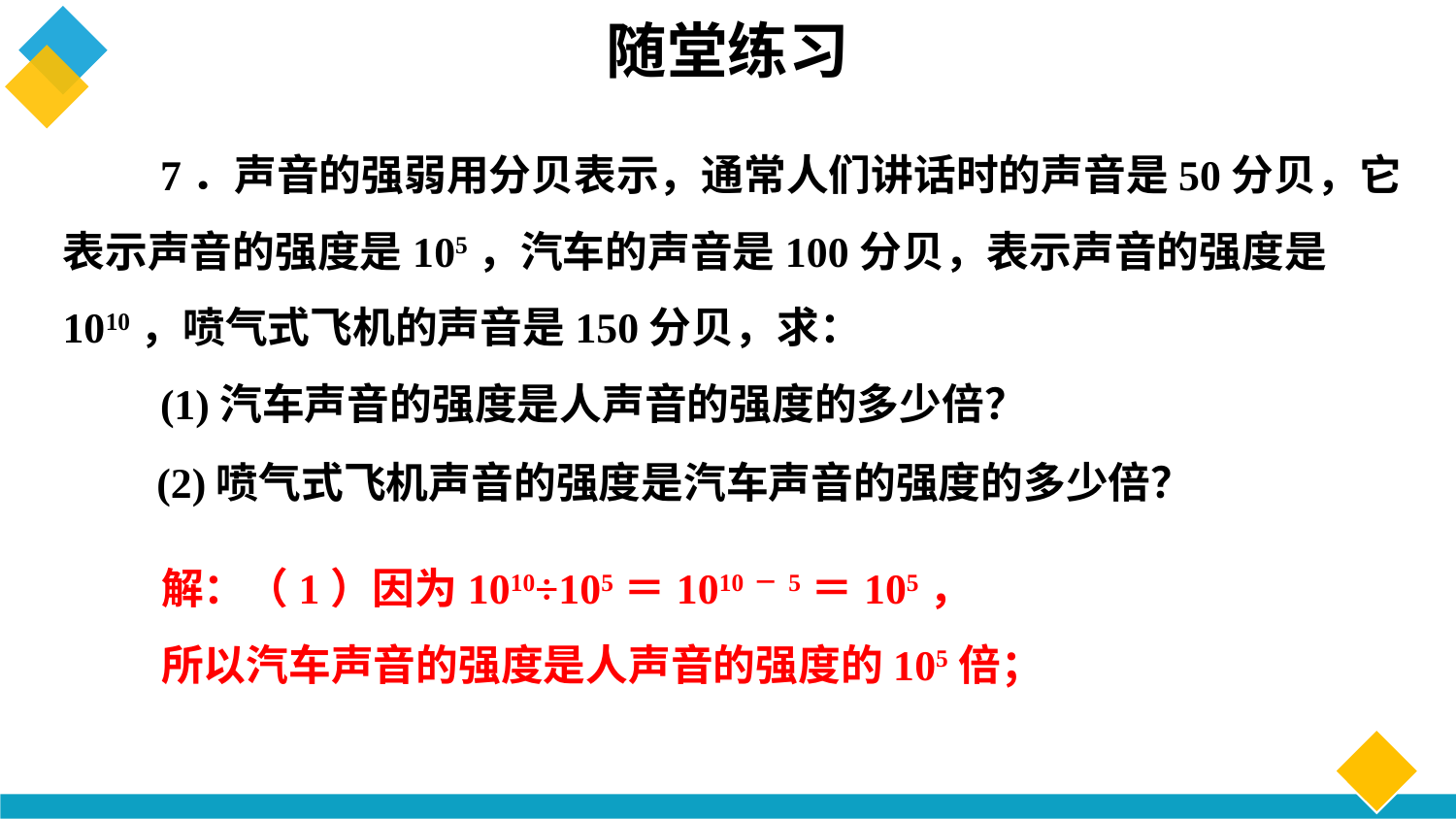

# 随堂练习
7．声音的强弱用分贝表示，通常人们讲话时的声音是50分贝，它表示声音的强度是105，汽车的声音是100分贝，表示声音的强度是1010，喷气式飞机的声音是150分贝，求：
(1)汽车声音的强度是人声音的强度的多少倍？
(2)喷气式飞机声音的强度是汽车声音的强度的多少倍？
解：（1）因为1010÷105＝1010－5＝105，
所以汽车声音的强度是人声音的强度的105倍；